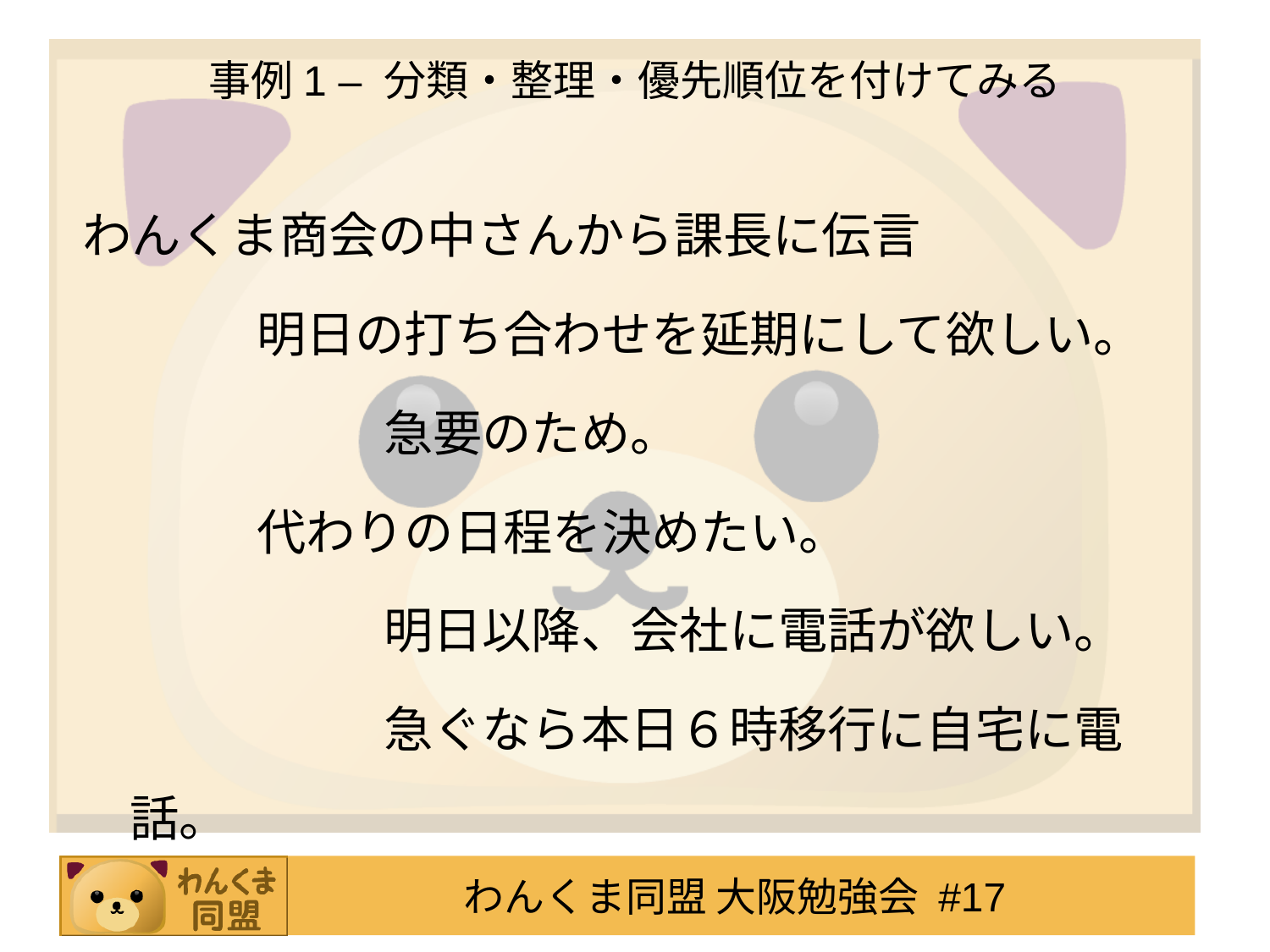

# 事例1 – 分類・整理・優先順位を付けてみる
わんくま商会の中さんから課長に伝言
		明日の打ち合わせを延期にして欲しい。
			急要のため。
		代わりの日程を決めたい。
			明日以降、会社に電話が欲しい。
			急ぐなら本日６時移行に自宅に電話。